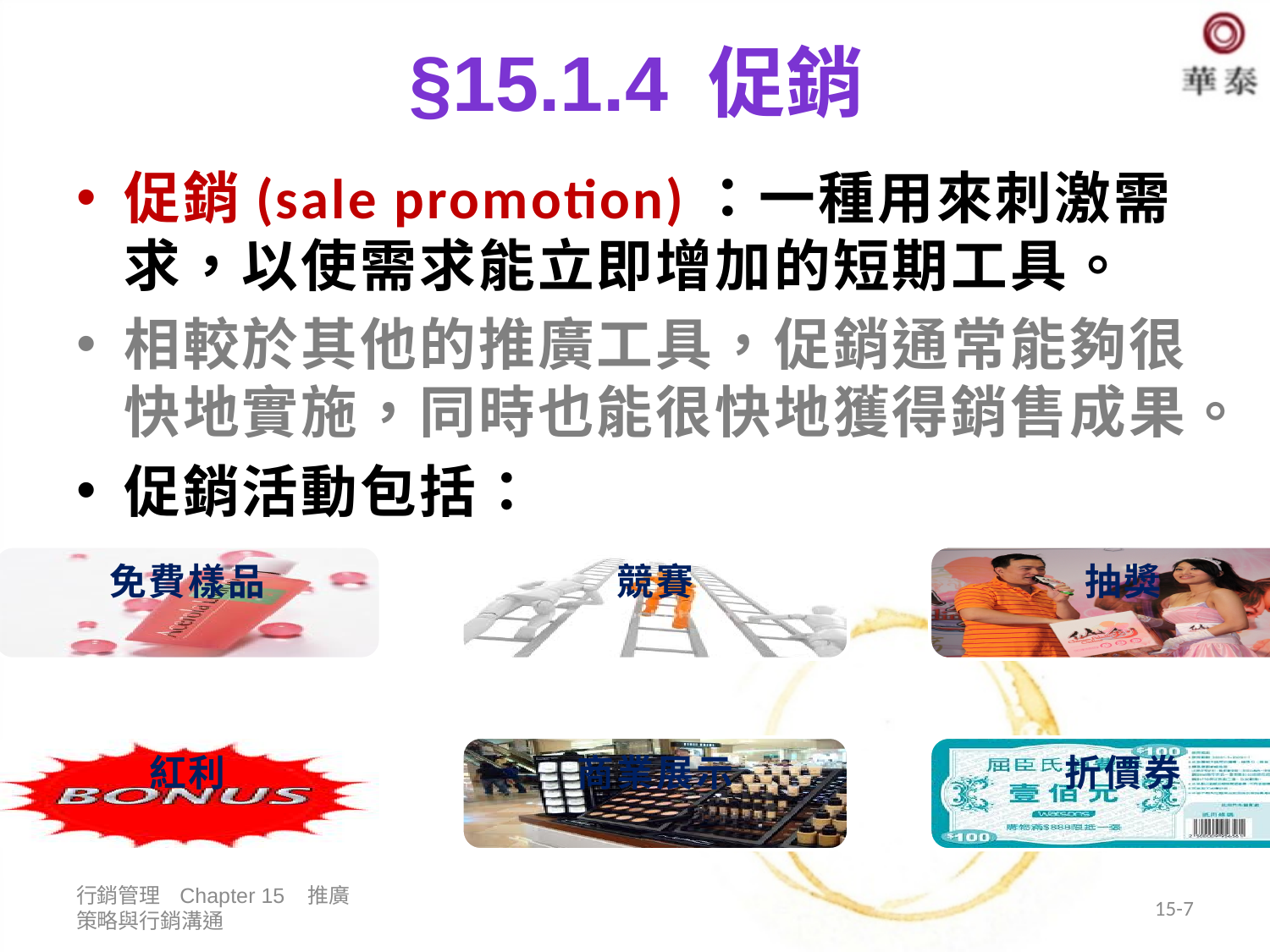

# §15.1.4 促銷
促銷(sale promotion)：一種用來刺激需求，以使需求能立即增加的短期工具。
相較於其他的推廣工具，促銷通常能夠很快地實施，同時也能很快地獲得銷售成果。
促銷活動包括：
免費樣品
競賽
抽獎
紅利
折價券
商業展示
行銷管理   Chapter 15   推廣策略與行銷溝通
15-7